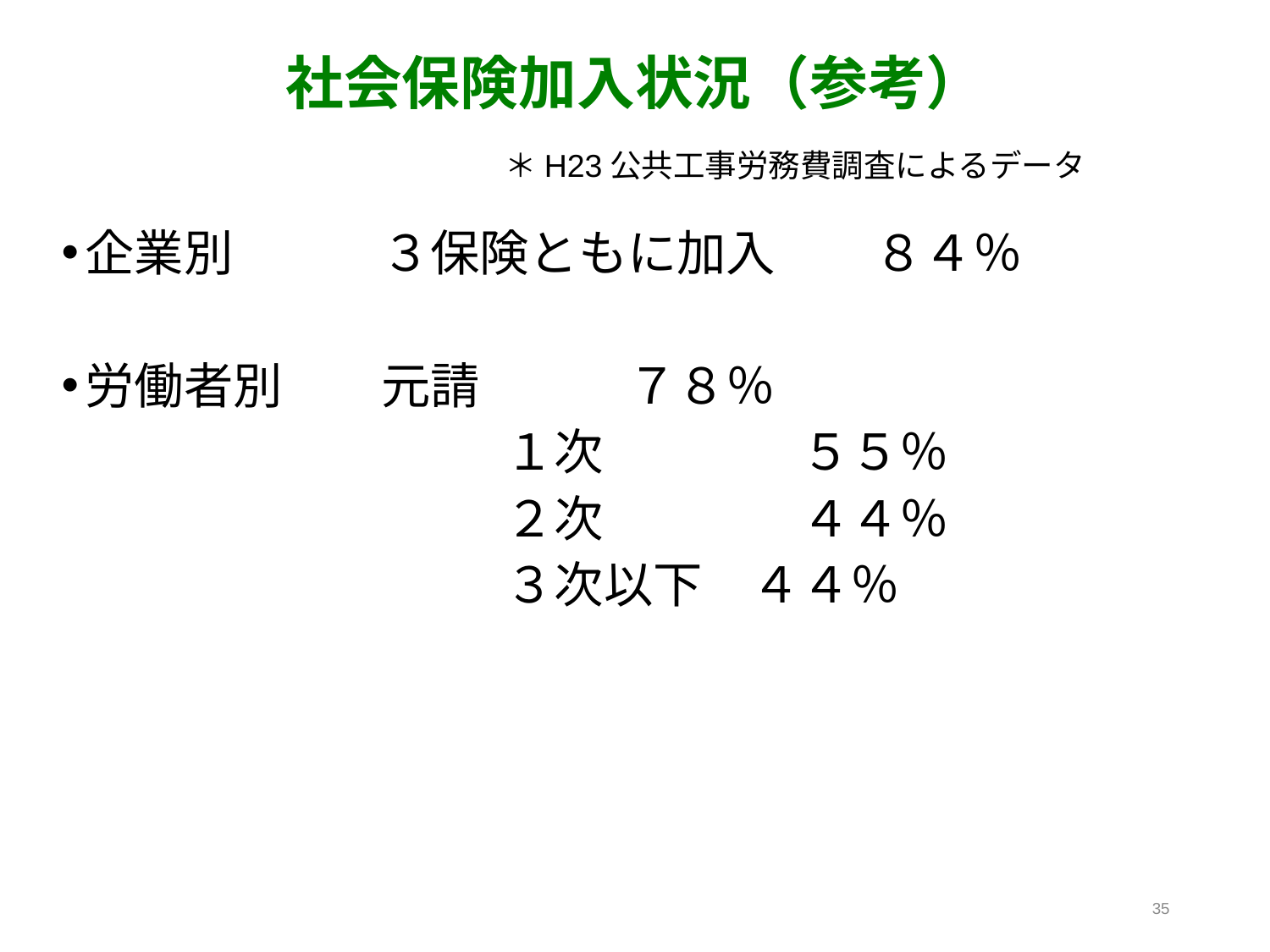

# 社会保険加入状況（参考）
＊H23公共工事労務費調査によるデータ
企業別　　　３保険ともに加入　　８４％

労働者別　　元請　　　７８％
　　　　　　　　　１次　　　　５５％
　　　　　　　　　２次　　　　４４％
　　　　　　　　　３次以下　４４％
35